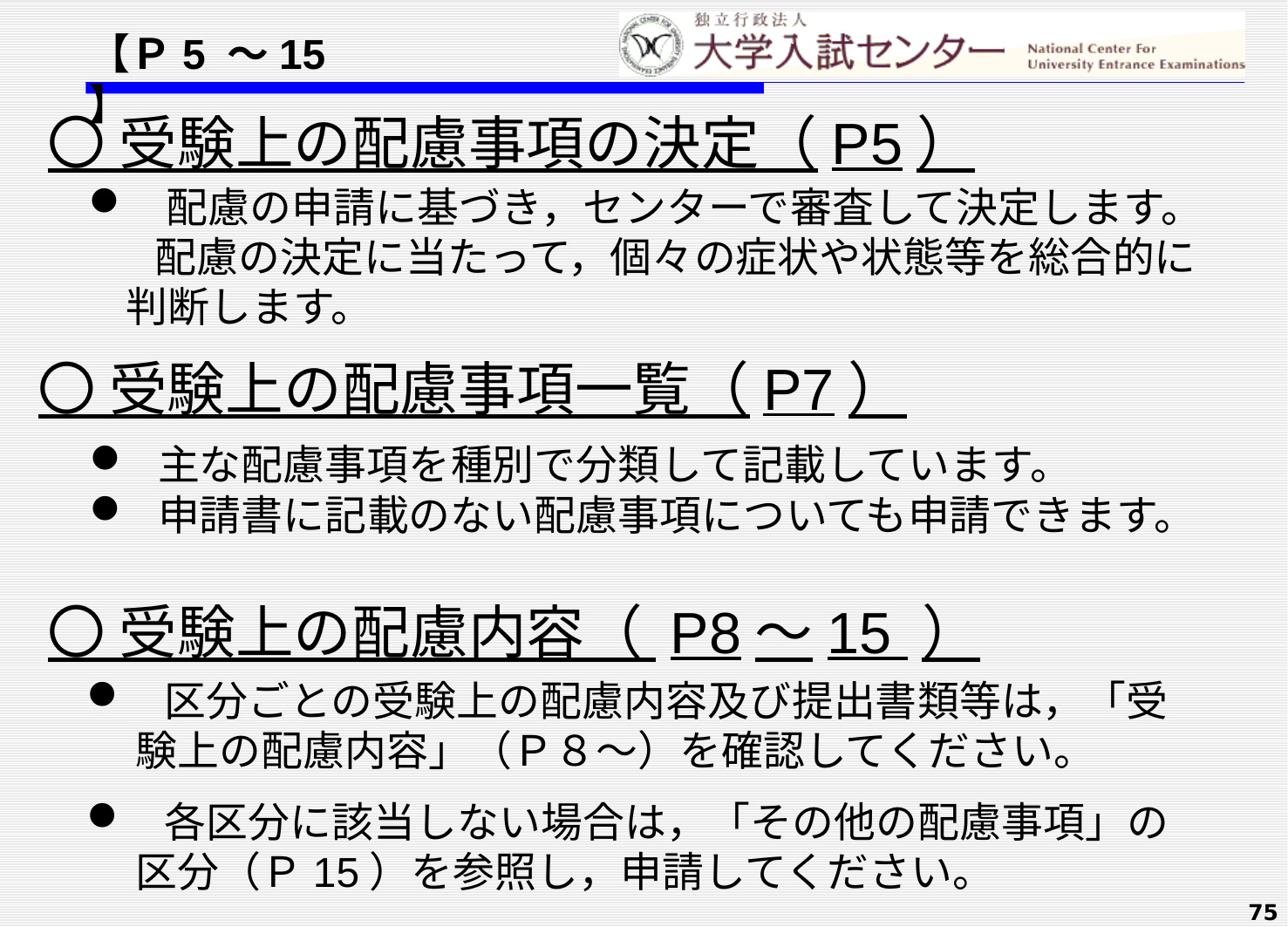

【Ｐ5 ～15 】
〇 受験上の配慮事項の決定（P5）
  配慮の申請に基づき，センターで審査して決定します。
      配慮の決定に当たって，個々の症状や状態等を総合的に判断します。

〇 受験上の配慮事項一覧（P7）
 主な配慮事項を種別で分類して記載しています。
 申請書に記載のない配慮事項についても申請できます。

〇 受験上の配慮内容（ P8～15 ）
  区分ごとの受験上の配慮内容及び提出書類等は，「受験上の配慮内容」（Ｐ８～）を確認してください。
  各区分に該当しない場合は，「その他の配慮事項」の区分（Ｐ15）を参照し，申請してください。

75